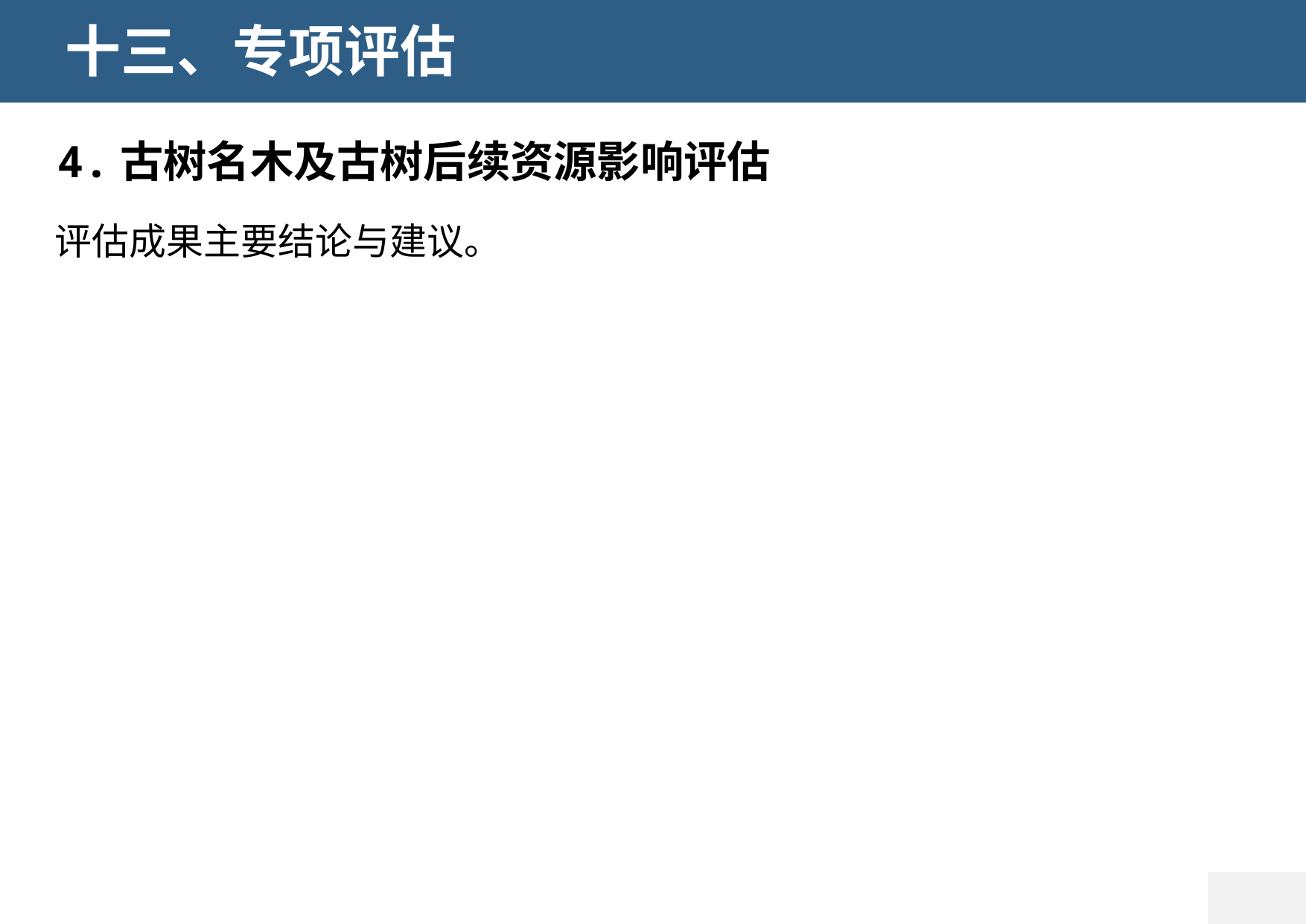

十三、专项评估
4.古树名木及古树后续资源影响评估
评估成果主要结论与建议。
72